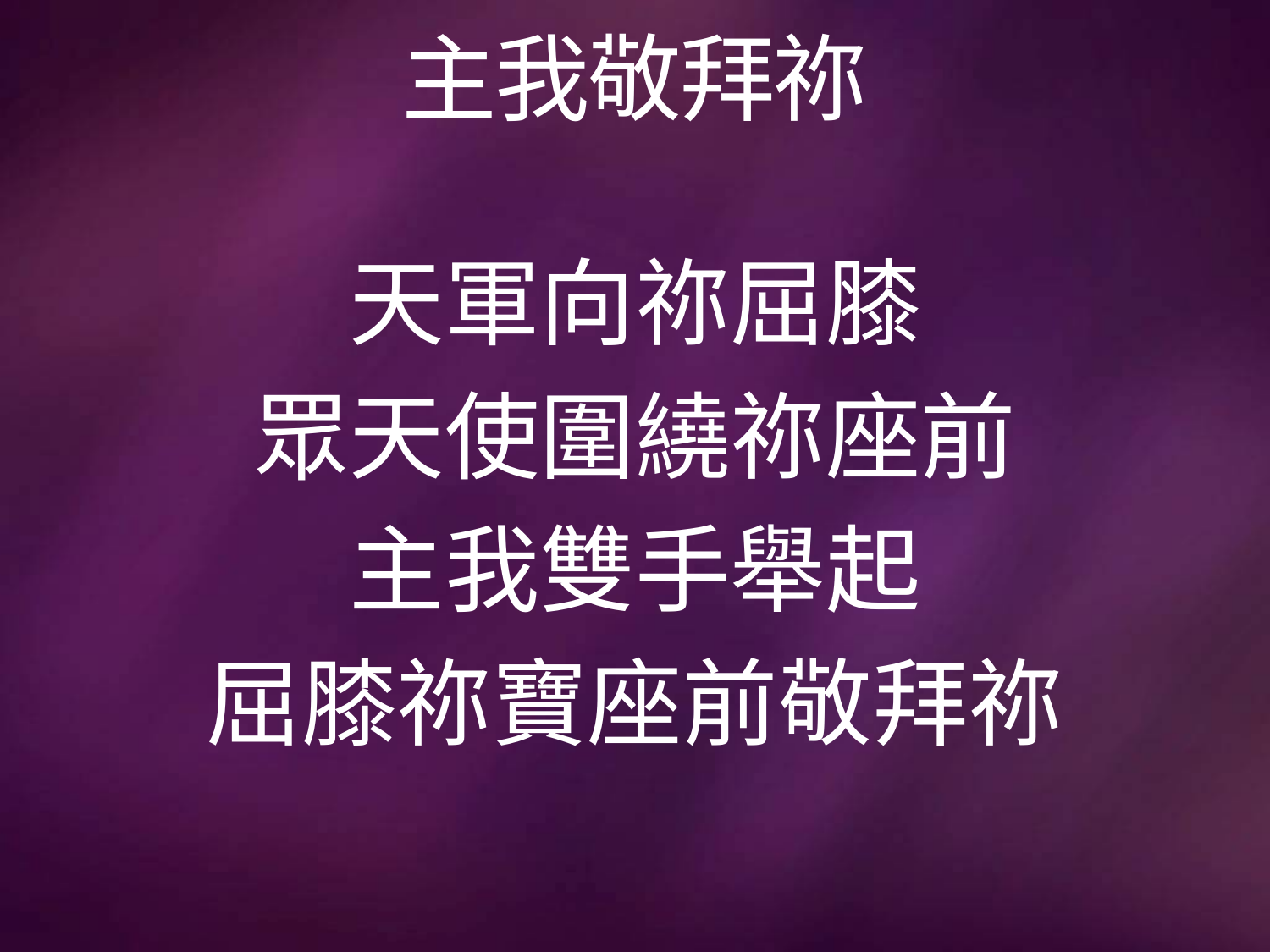

# 主我敬拜祢
天軍向祢屈膝
眾天使圍繞祢座前
主我雙手舉起
屈膝祢寶座前敬拜祢